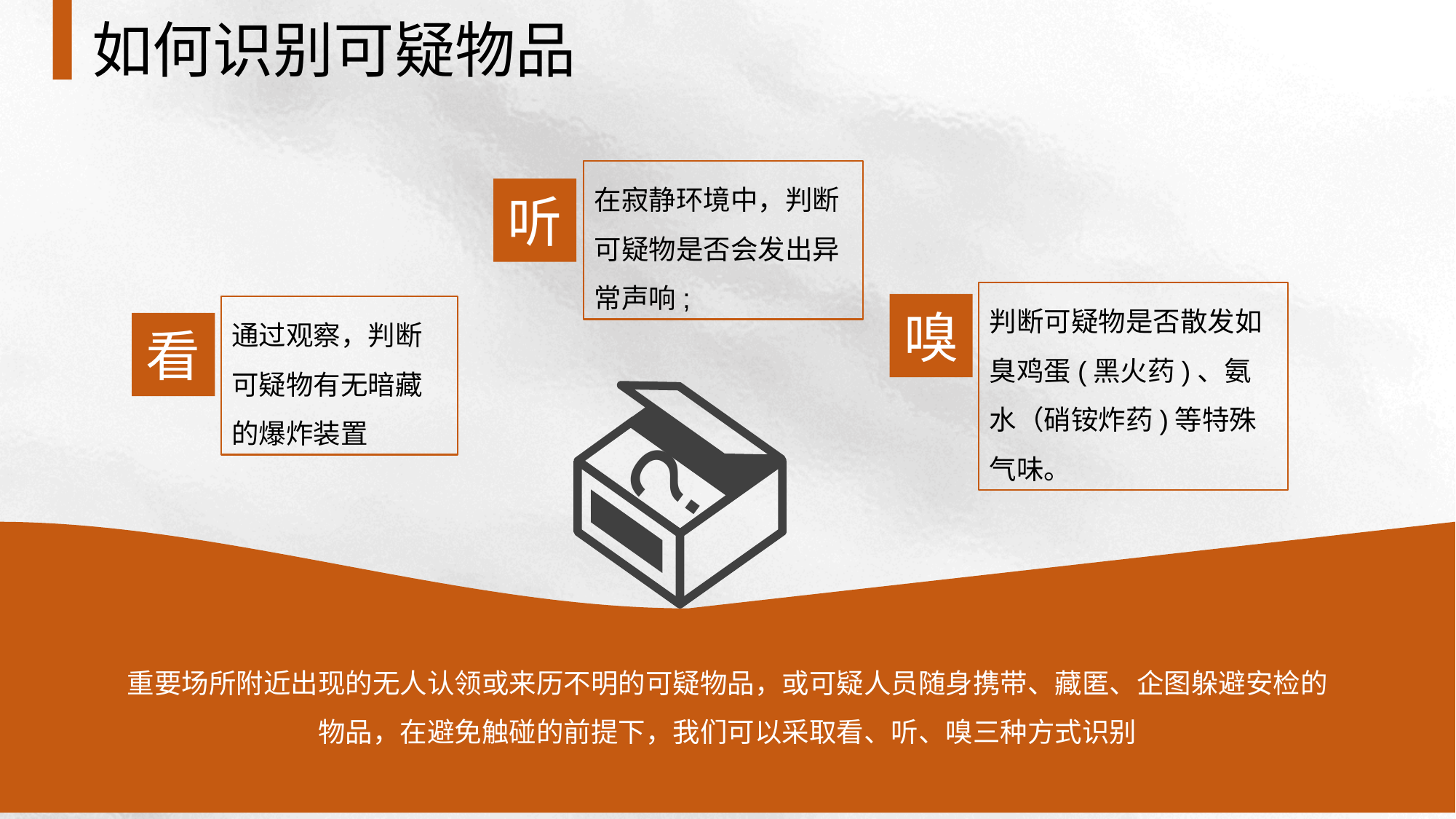

如何识别可疑物品
在寂静环境中，判断可疑物是否会发出异常声响;
听
判断可疑物是否散发如臭鸡蛋(黑火药)、氨水（硝铵炸药)等特殊气味。
嗅
通过观察，判断可疑物有无暗藏的爆炸装置
看

?

重要场所附近出现的无人认领或来历不明的可疑物品，或可疑人员随身携带、藏匿、企图躲避安检的物品，在避免触碰的前提下，我们可以采取看、听、嗅三种方式识别